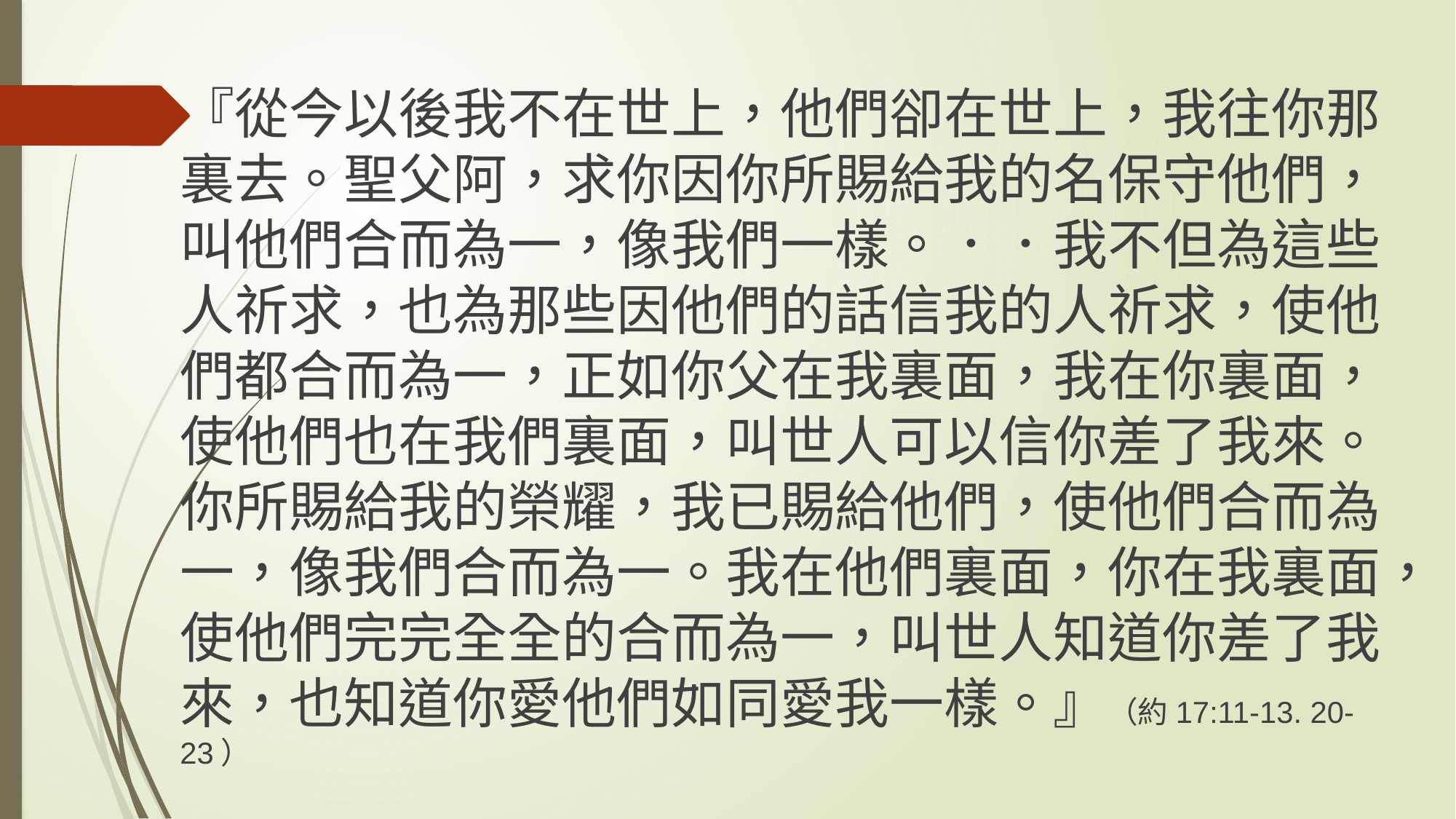

『從今以後我不在世上，他們卻在世上，我往你那裏去。聖父阿，求你因你所賜給我的名保守他們，叫他們合而為一，像我們一樣。．．我不但為這些人祈求，也為那些因他們的話信我的人祈求，使他們都合而為一，正如你父在我裏面，我在你裏面，使他們也在我們裏面，叫世人可以信你差了我來。你所賜給我的榮耀，我已賜給他們，使他們合而為一，像我們合而為一。我在他們裏面，你在我裏面，使他們完完全全的合而為一，叫世人知道你差了我來，也知道你愛他們如同愛我一樣。』（約17:11-13. 20-23）